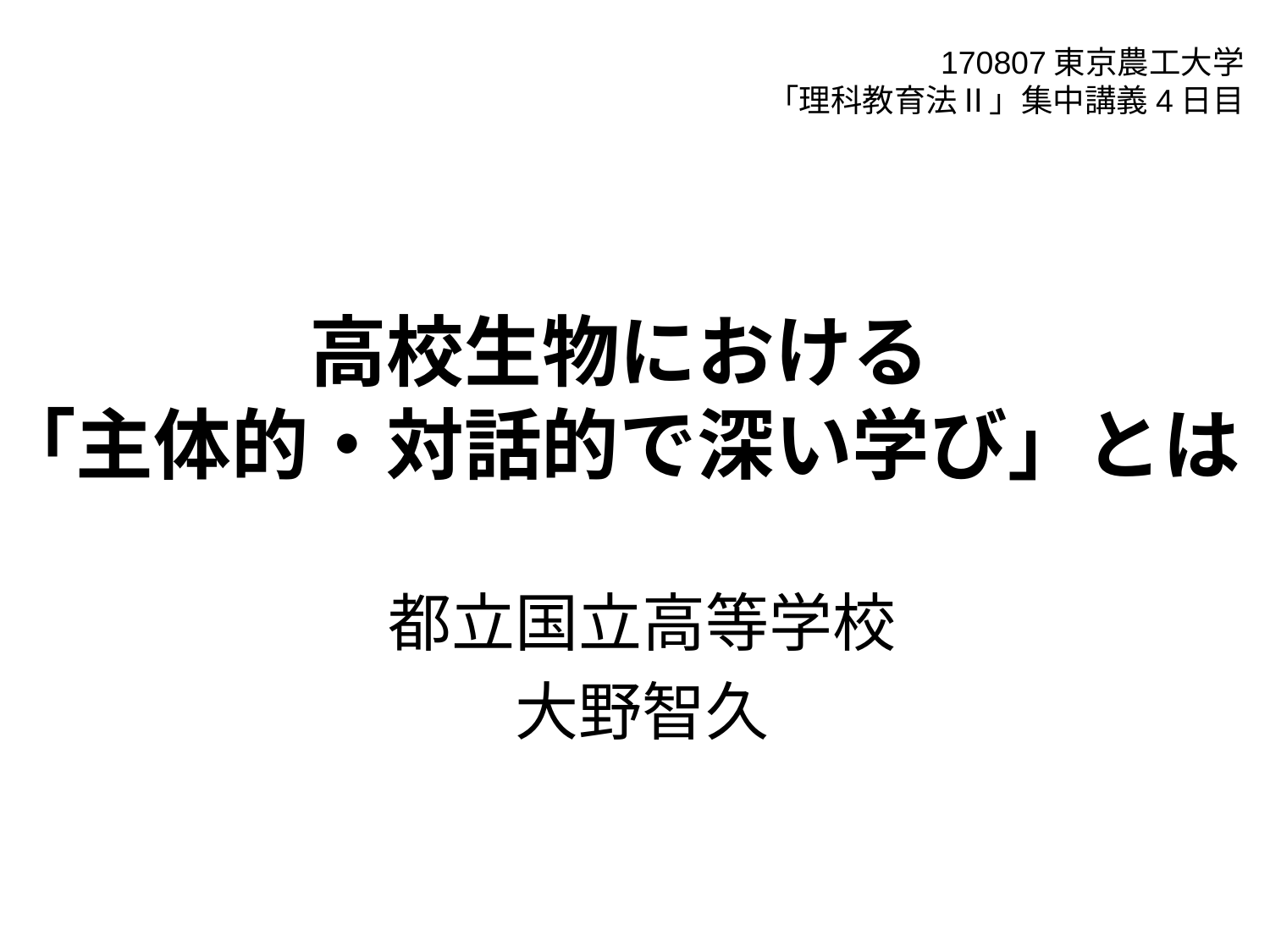

170807東京農工大学
「理科教育法Ⅱ」集中講義4日目
# 高校生物における 「主体的・対話的で深い学び」とは
都立国立高等学校
大野智久